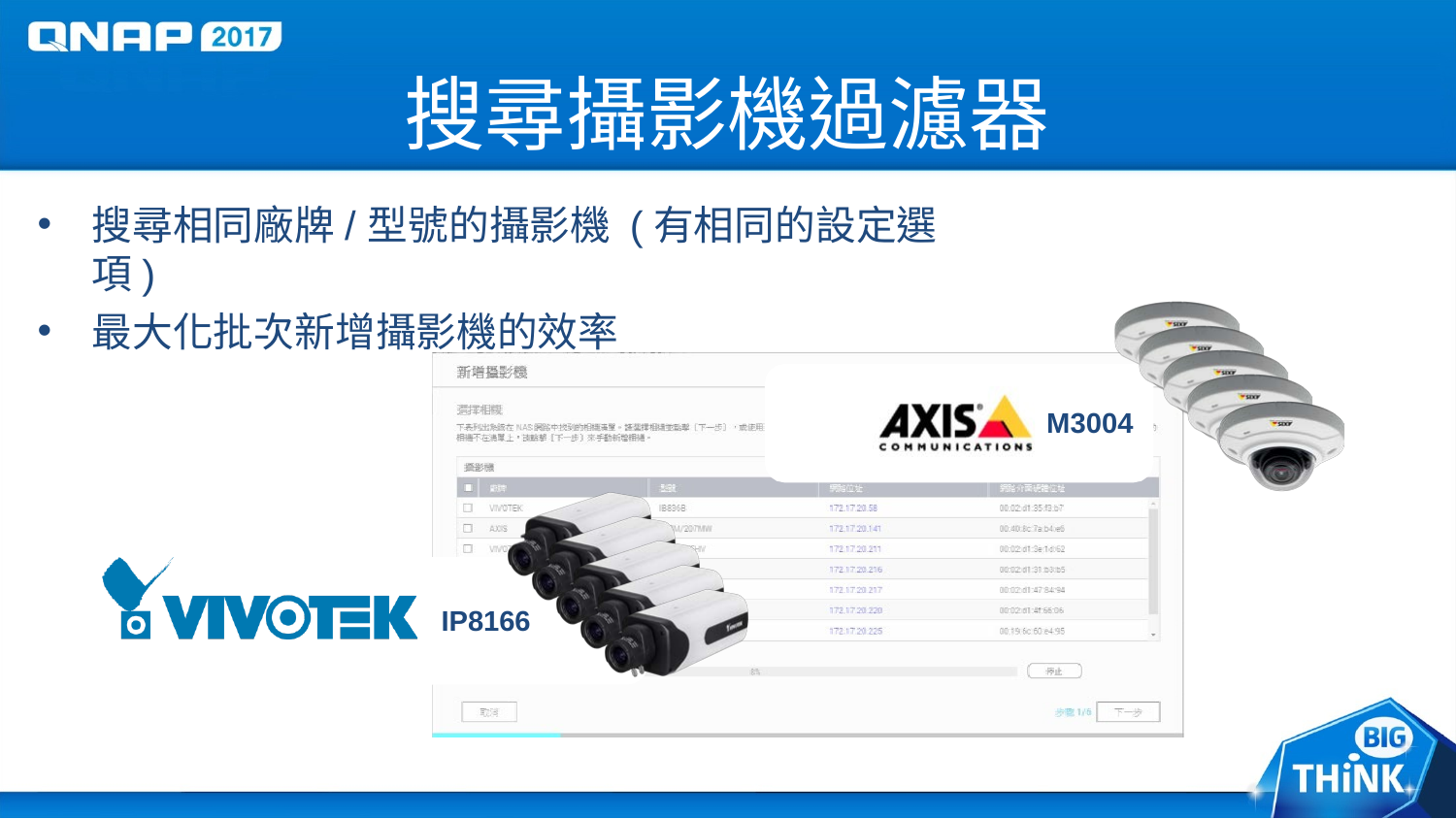

# 搜尋攝影機過濾器
搜尋相同廠牌/型號的攝影機(有相同的設定選項)
最大化批次新增攝影機的效率

M3004

IP8166